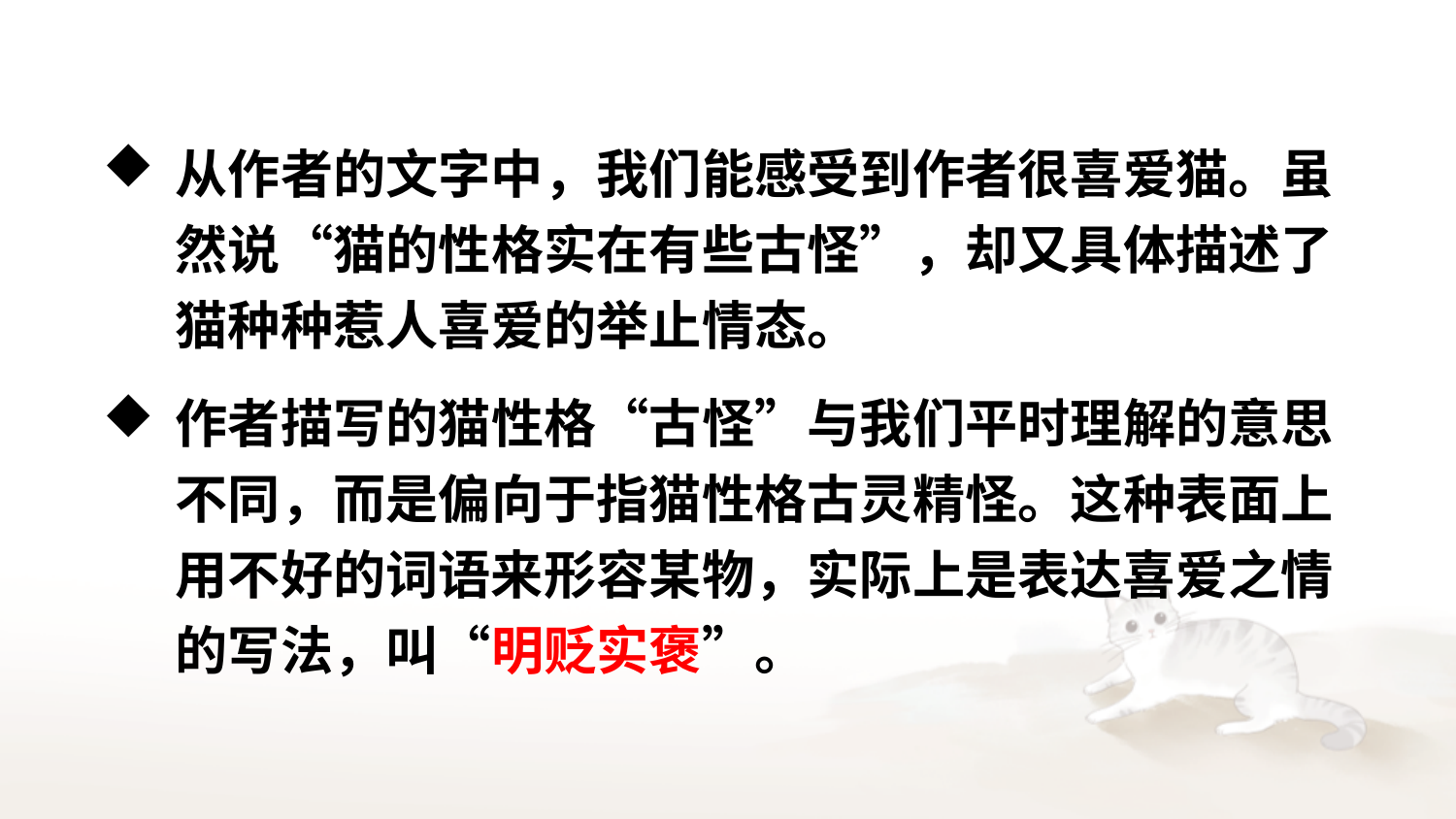

从作者的文字中，我们能感受到作者很喜爱猫。虽然说“猫的性格实在有些古怪”，却又具体描述了猫种种惹人喜爱的举止情态。
作者描写的猫性格“古怪”与我们平时理解的意思不同，而是偏向于指猫性格古灵精怪。这种表面上用不好的词语来形容某物，实际上是表达喜爱之情的写法，叫“明贬实褒”。